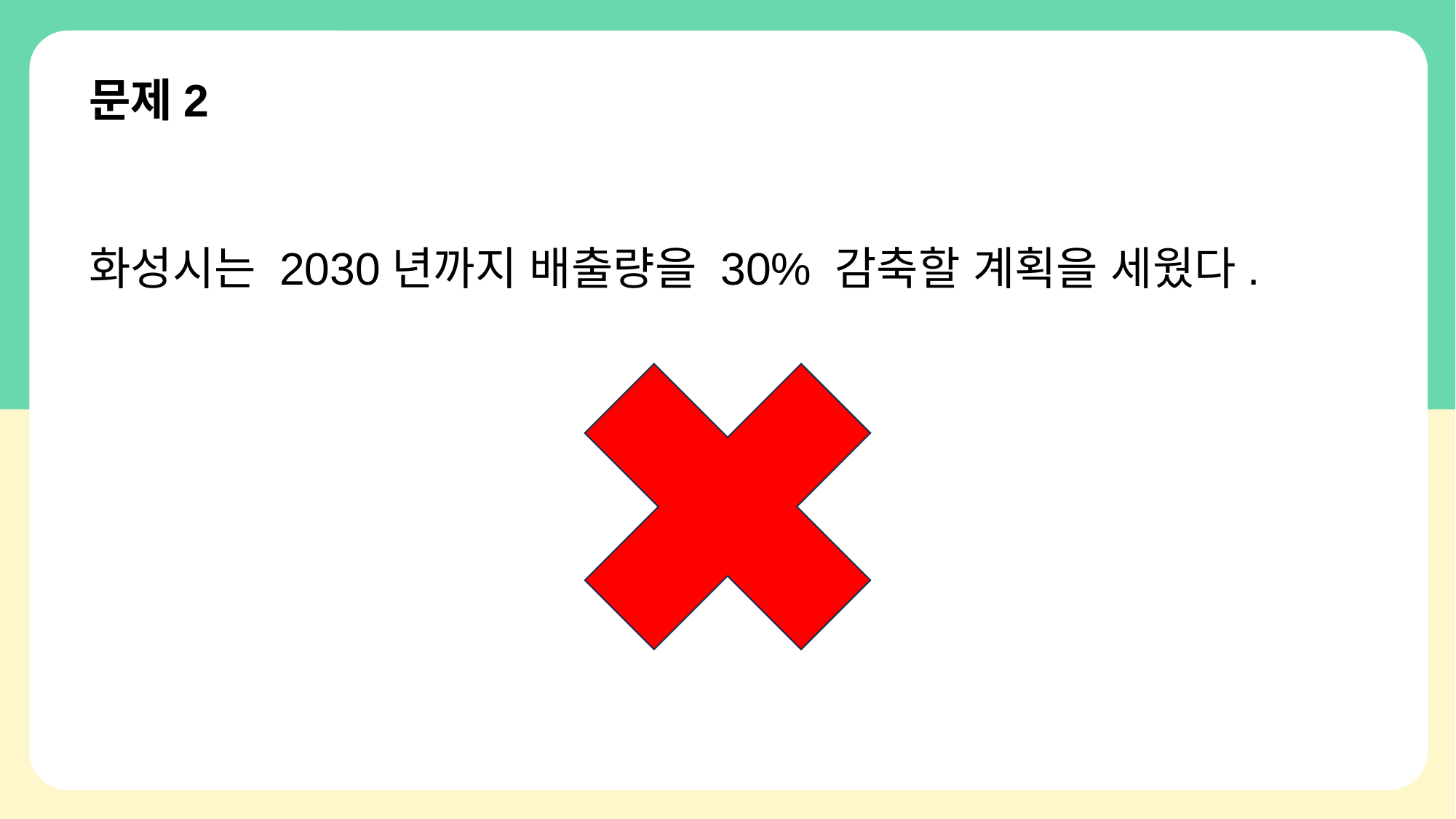

# 문제2
화성시는 2030년까지 배출량을 30% 감축할 계획을 세웠다.